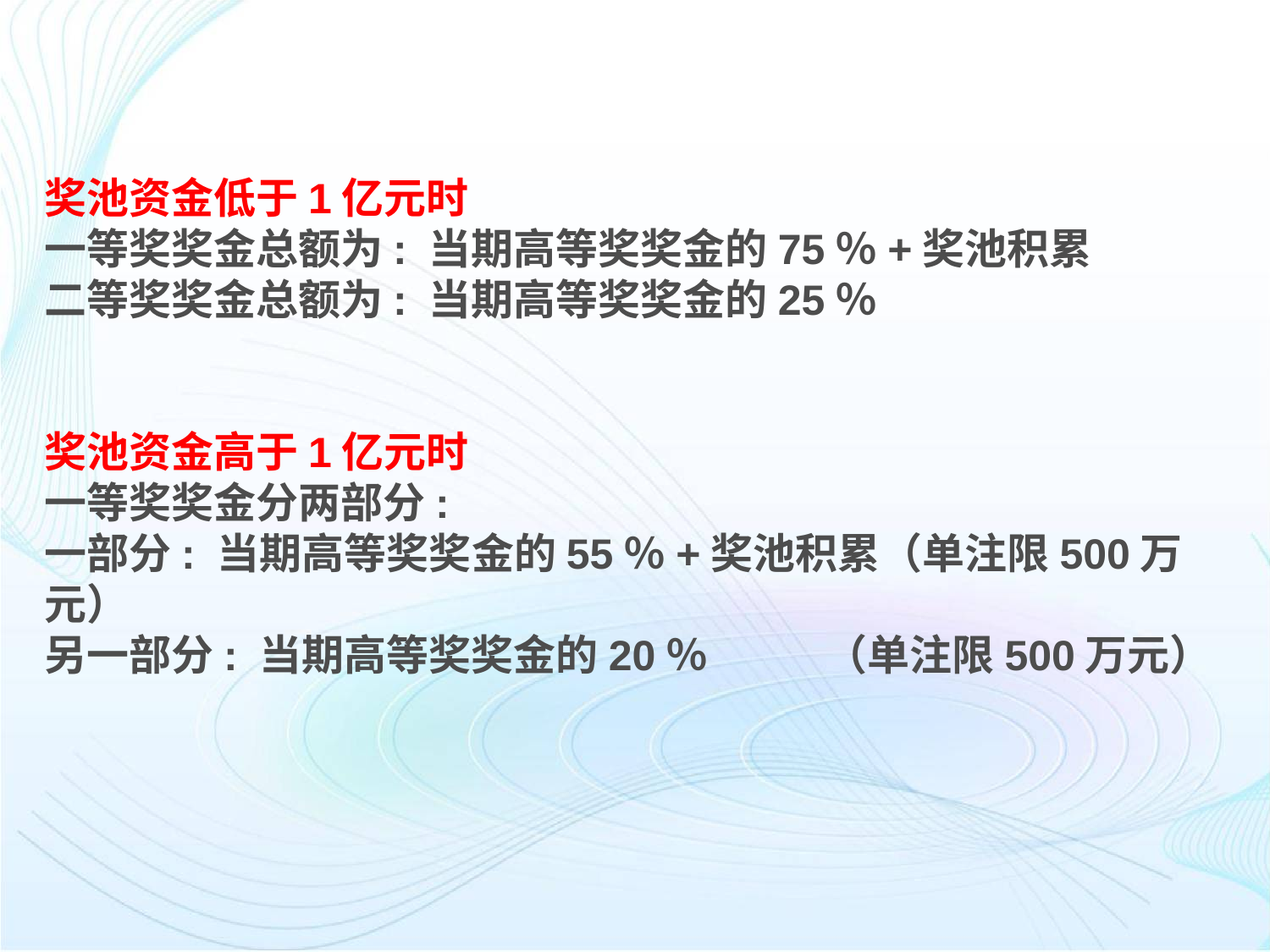

奖池资金低于1亿元时
一等奖奖金总额为: 当期高等奖奖金的75％+奖池积累
二等奖奖金总额为: 当期高等奖奖金的25％

奖池资金高于1亿元时
一等奖奖金分两部分:
一部分: 当期高等奖奖金的55％+奖池积累（单注限500万元）
另一部分: 当期高等奖奖金的20％ 	  （单注限500万元）